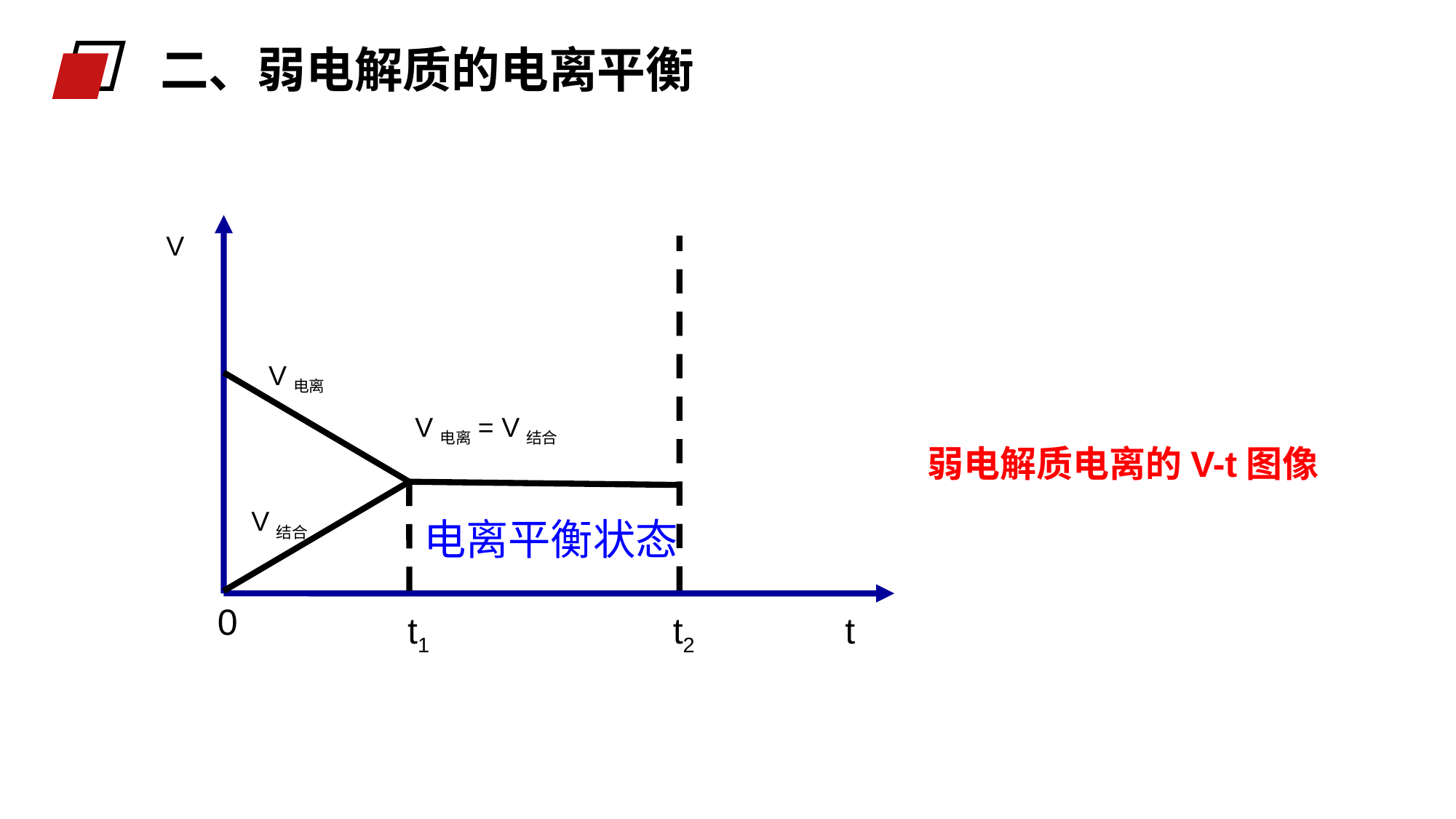

二、弱电解质的电离平衡

V
V电离
V电离= V结合
弱电解质电离的V-t图像
V结合
电离平衡状态
0
t2
t1
t